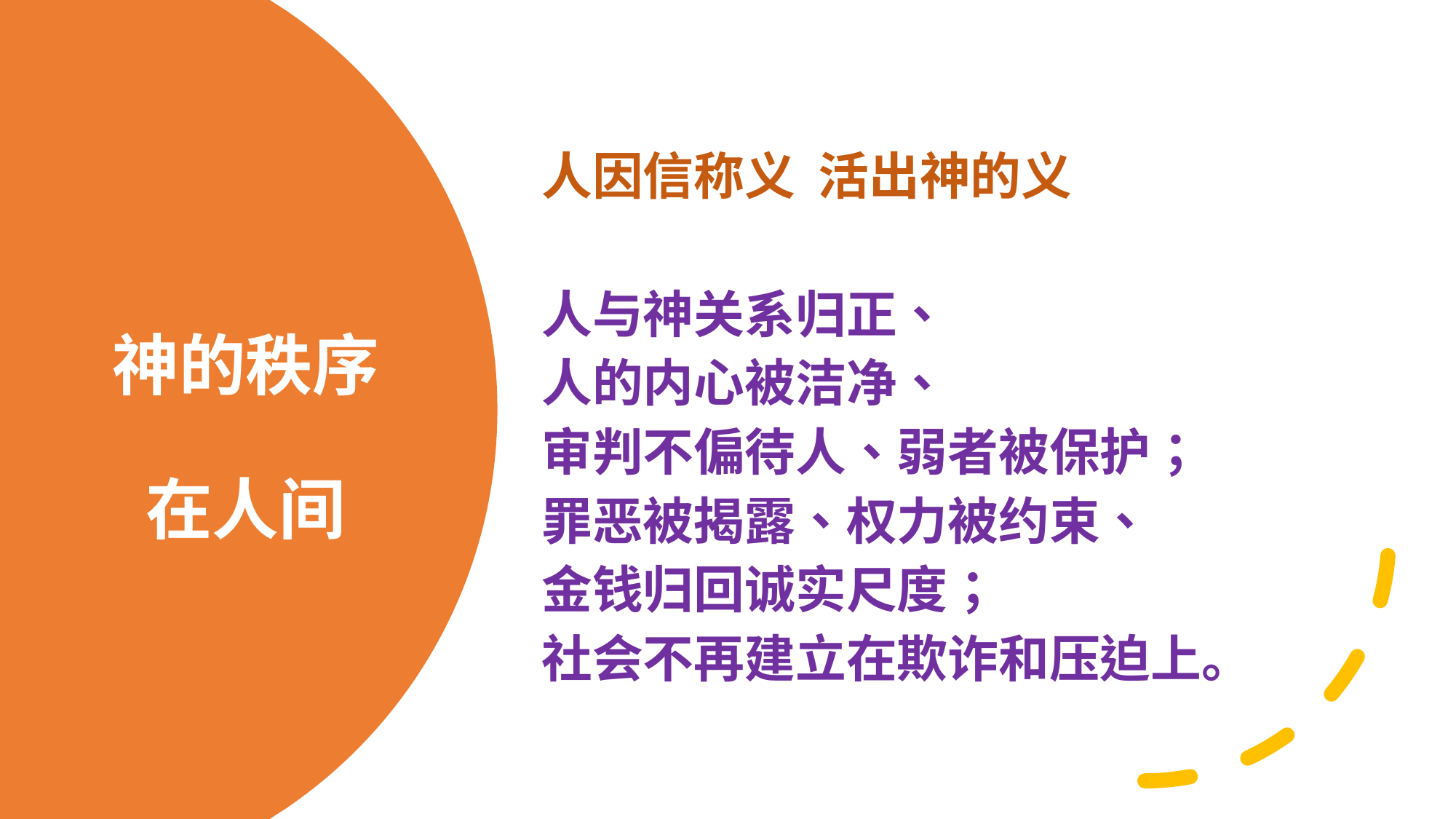

人因信称义  活出神的义

人与神关系归正、
人的内心被洁净、
审判不偏待人、弱者被保护；
罪恶被揭露、权力被约束、
金钱归回诚实尺度；
社会不再建立在欺诈和压迫上。

# 神的秩序 在人间